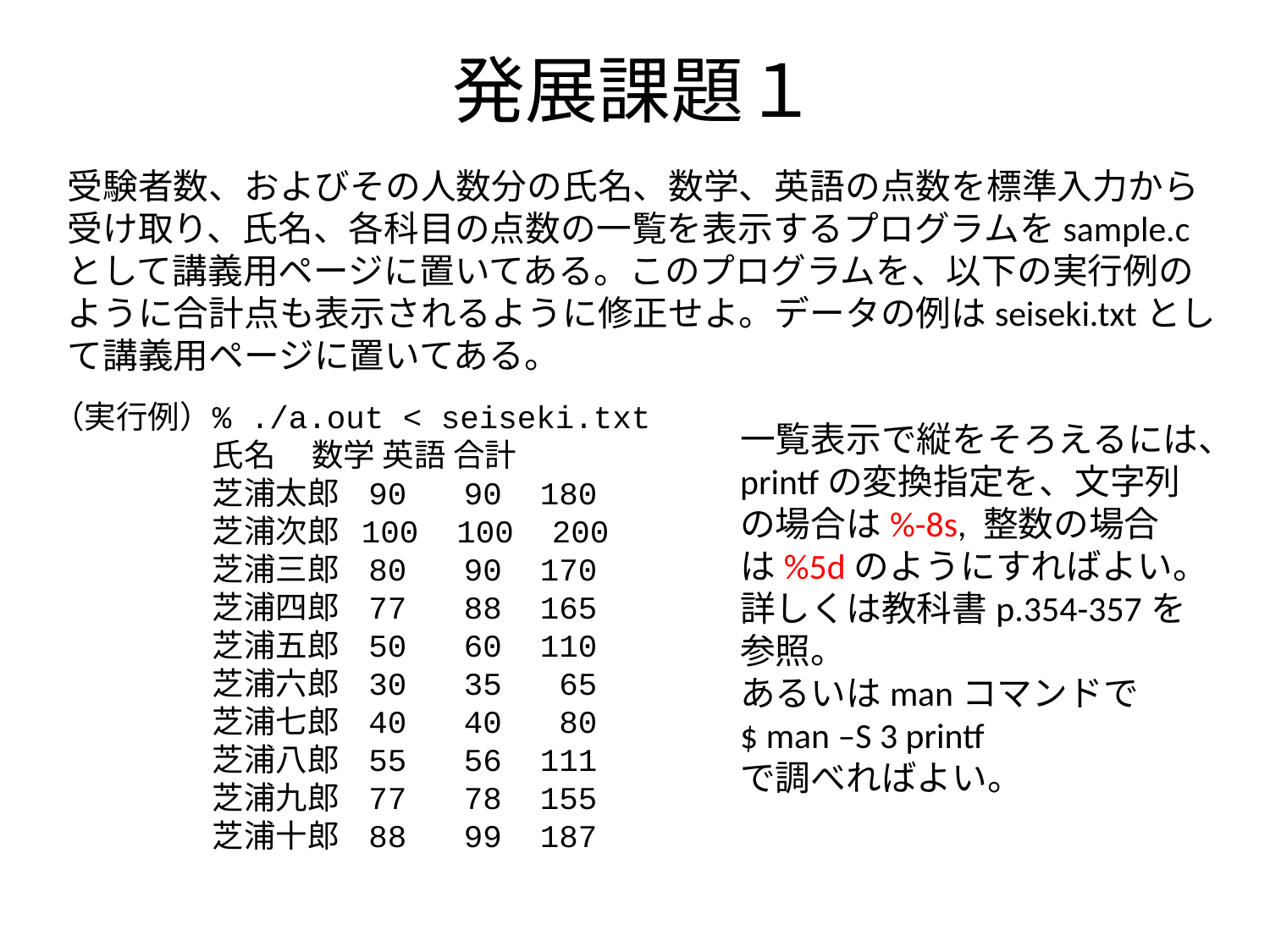

# 発展課題１
受験者数、およびその人数分の氏名、数学、英語の点数を標準入力から受け取り、氏名、各科目の点数の一覧を表示するプログラムをsample.cとして講義用ページに置いてある。このプログラムを、以下の実行例のように合計点も表示されるように修正せよ。データの例はseiseki.txtとして講義用ページに置いてある。
% ./a.out < seiseki.txt
氏名     数学 英語 合計
芝浦太郎   90   90  180
芝浦次郎  100  100  200
芝浦三郎   80   90  170
芝浦四郎   77   88  165
芝浦五郎   50   60  110
芝浦六郎   30   35   65
芝浦七郎   40   40   80
芝浦八郎   55   56  111
芝浦九郎   77   78  155
芝浦十郎   88   99  187
（実行例）
一覧表示で縦をそろえるには、
printfの変換指定を、文字列の場合は%-8s, 整数の場合は%5dのようにすればよい。
詳しくは教科書p.354-357を参照。
あるいはmanコマンドで
$ man –S 3 printf
で調べればよい。